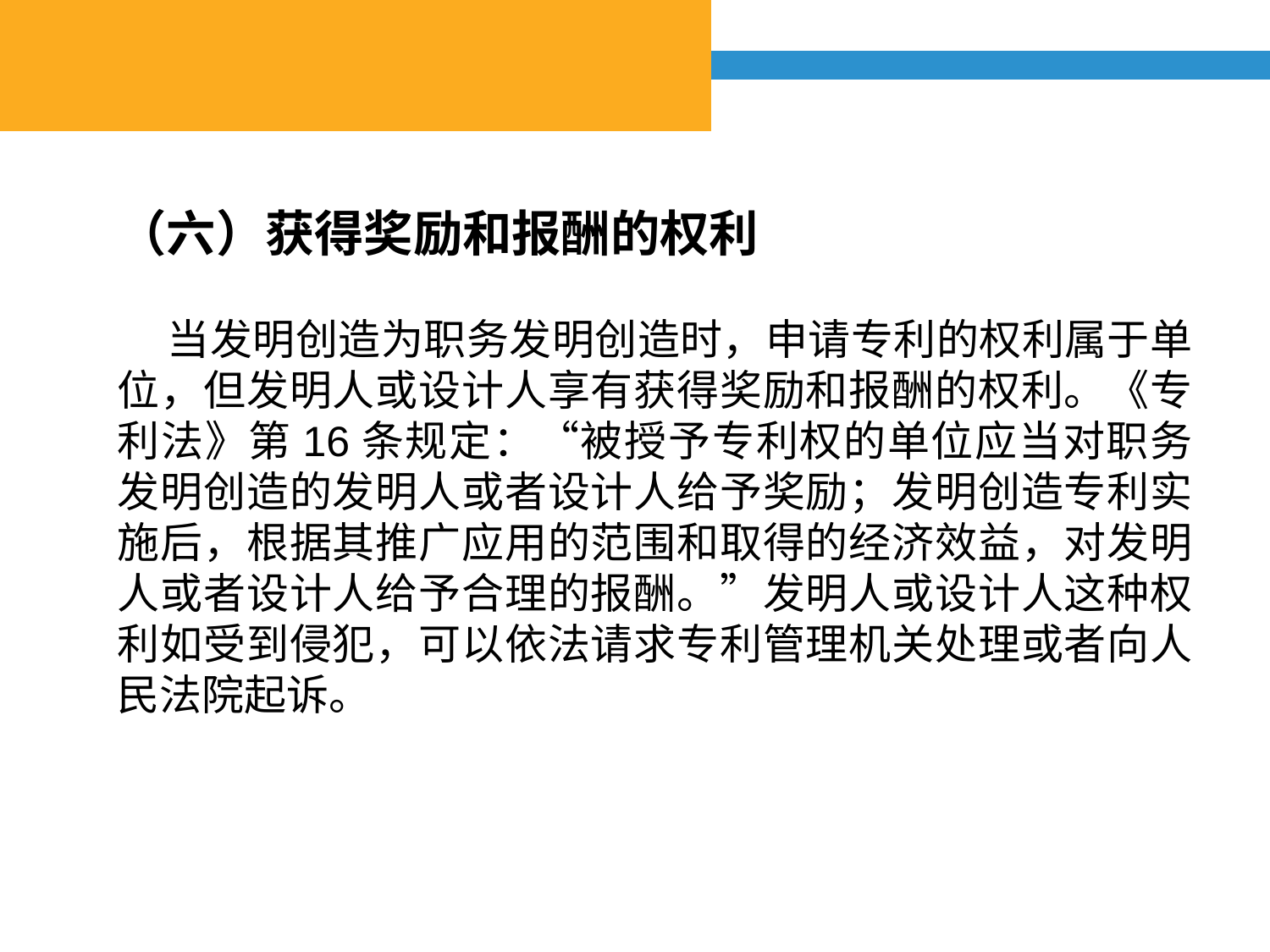

（六）获得奖励和报酬的权利

    当发明创造为职务发明创造时，申请专利的权利属于单位，但发明人或设计人享有获得奖励和报酬的权利。《专利法》第16条规定：“被授予专利权的单位应当对职务发明创造的发明人或者设计人给予奖励；发明创造专利实施后，根据其推广应用的范围和取得的经济效益，对发明人或者设计人给予合理的报酬。”发明人或设计人这种权利如受到侵犯，可以依法请求专利管理机关处理或者向人民法院起诉。